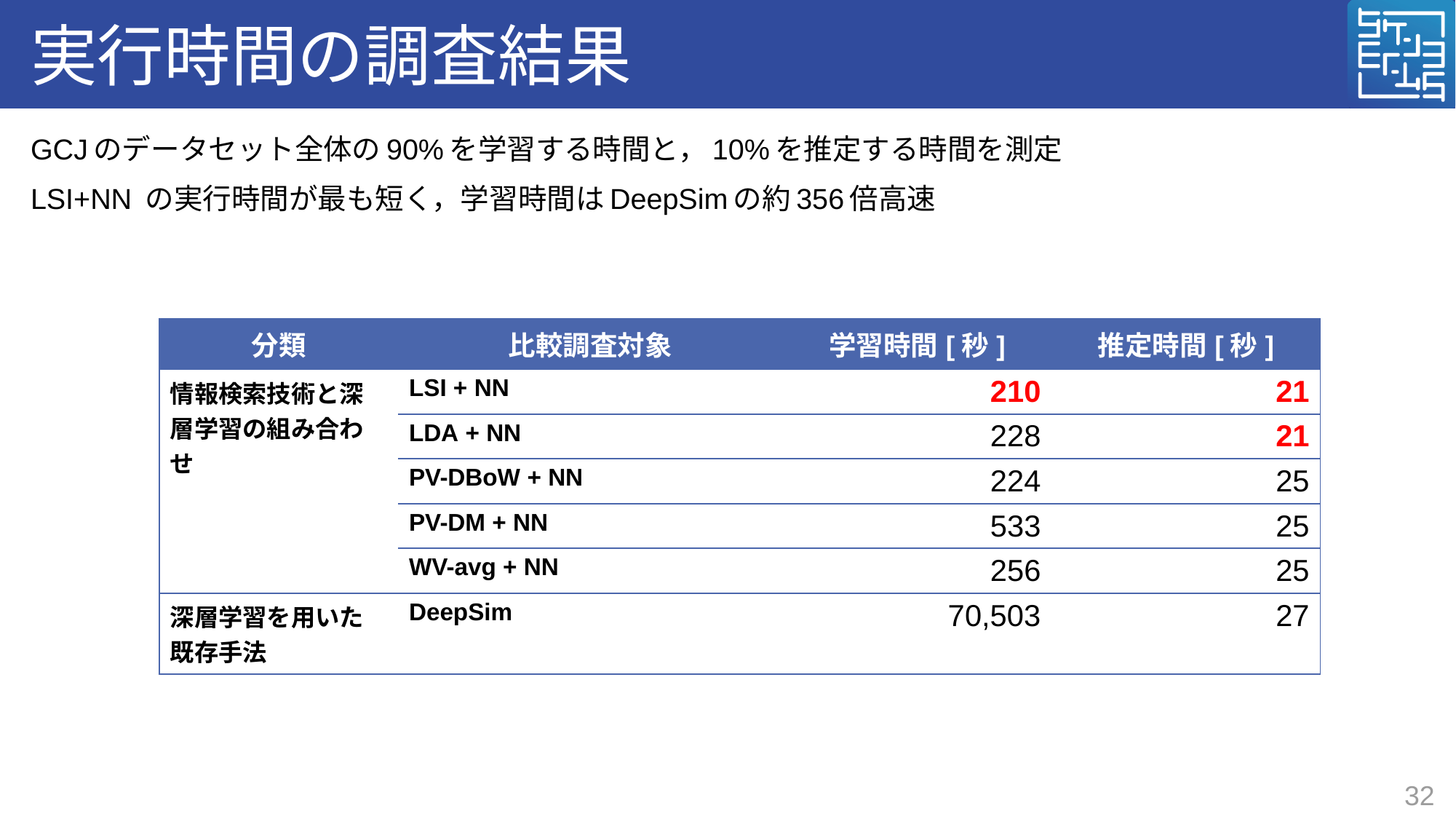

# 実行時間の調査結果
GCJのデータセット全体の90%を学習する時間と，10%を推定する時間を測定
LSI+NN の実行時間が最も短く，学習時間はDeepSimの約356倍高速
| 分類 | 比較調査対象 | 学習時間[秒] | 推定時間[秒] |
| --- | --- | --- | --- |
| 情報検索技術と深層学習の組み合わせ | LSI + NN | 210 | 21 |
|  | LDA + NN | 228 | 21 |
|  | PV-DBoW + NN | 224 | 25 |
|  | PV-DM + NN | 533 | 25 |
|  | WV-avg + NN | 256 | 25 |
| 深層学習を用いた 既存手法 | DeepSim | 70,503 | 27 |
32